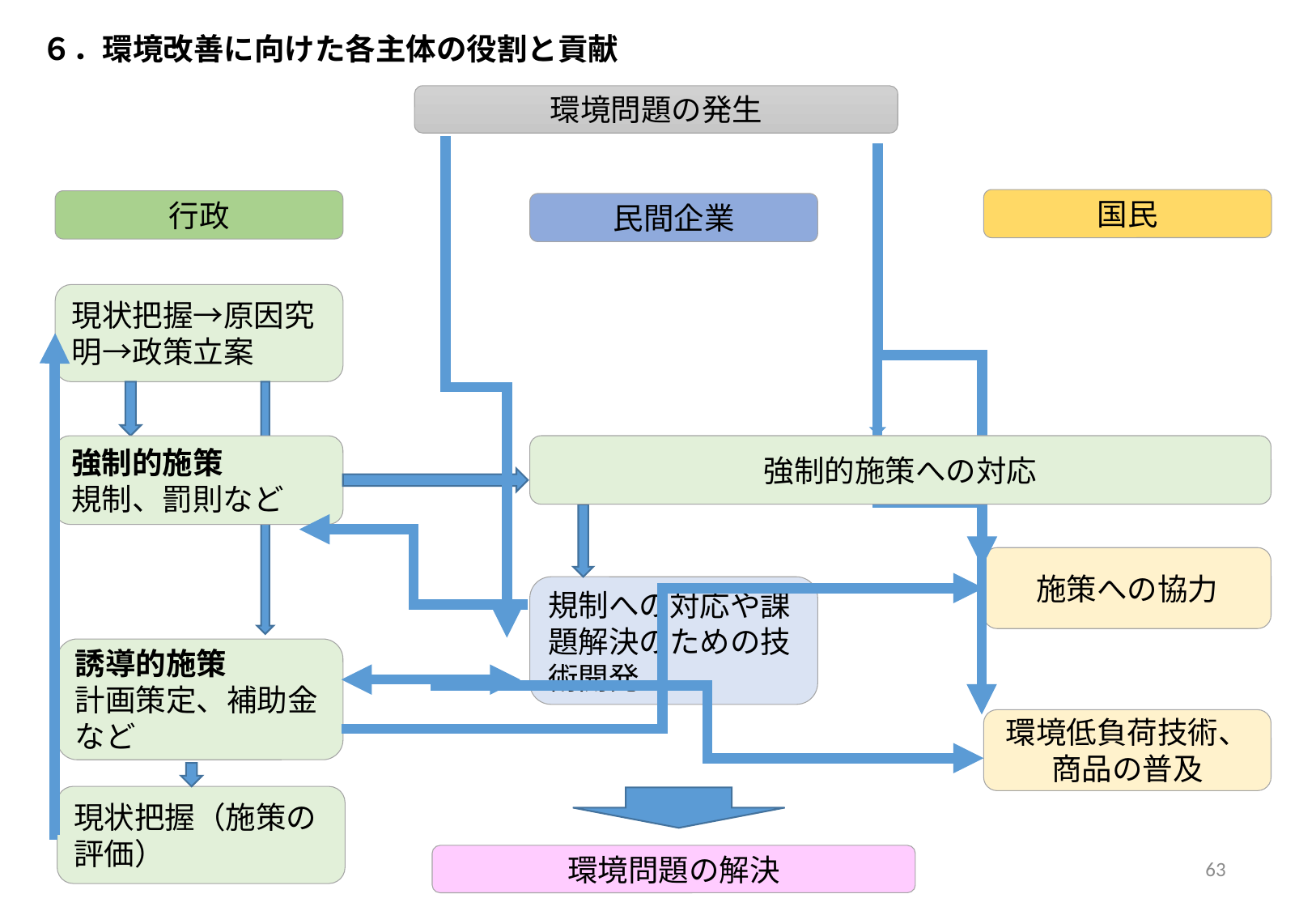

６．環境改善に向けた各主体の役割と貢献
環境問題の発生

国民
行政
民間企業
現状把握→原因究明→政策立案

強制的施策
規制、罰則など
強制的施策への対応

施策への協力
規制への対応や課題解決のための技術開発
誘導的施策
計画策定、補助金など
環境低負荷技術、商品の普及

現状把握（施策の評価）

63
環境問題の解決